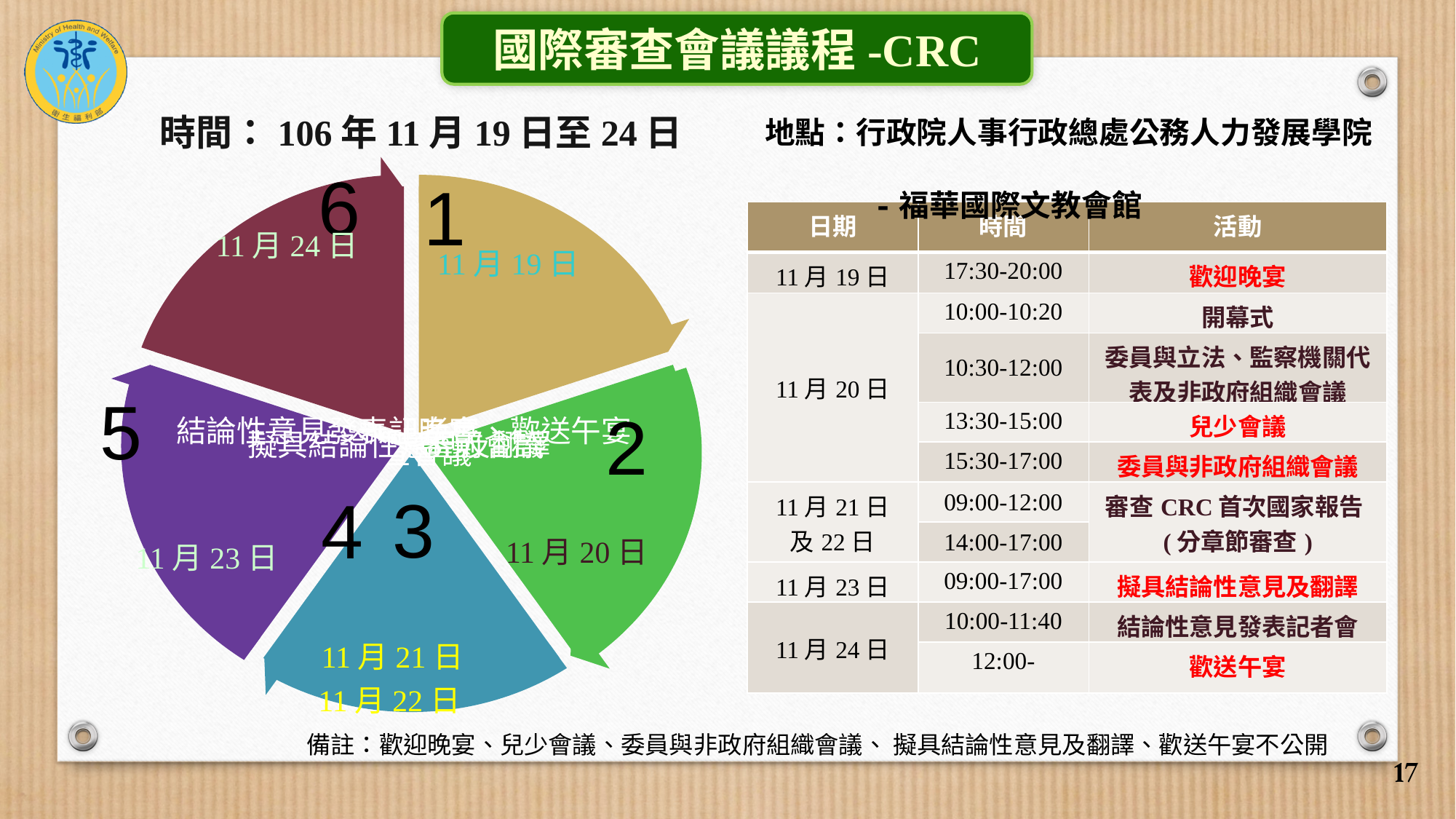

國際審查會議議程-CRC
時間：106年11月19日至24日
地點：行政院人事行政總處公務人力發展學院
      -福華國際文教會館
歡迎晚宴
開幕式、審前會議
審查會議
擬具結論性意見及翻譯
結論性意見發表記者會、歡送午宴
6
1
11月24日
11月19日
5
2
3
4
11月20日
11月23日
11月21日
11月22日
| 日期 | 時間 | 活動 |
| --- | --- | --- |
| 11月19日 | 17:30-20:00 | 歡迎晚宴 |
| 11月20日 | 10:00-10:20 | 開幕式 |
|  | 10:30-12:00 | 委員與立法、監察機關代表及非政府組織會議 |
|  | 13:30-15:00 | 兒少會議 |
|  | 15:30-17:00 | 委員與非政府組織會議 |
| 11月21日 及22日 | 09:00-12:00 | 審查CRC首次國家報告(分章節審查) |
|  | 14:00-17:00 |  |
| 11月23日 | 09:00-17:00 | 擬具結論性意見及翻譯 |
| 11月24日 | 10:00-11:40 | 結論性意見發表記者會 |
|  | 12:00- | 歡送午宴 |
備註：歡迎晚宴、兒少會議、委員與非政府組織會議、 擬具結論性意見及翻譯、歡送午宴不公開
17